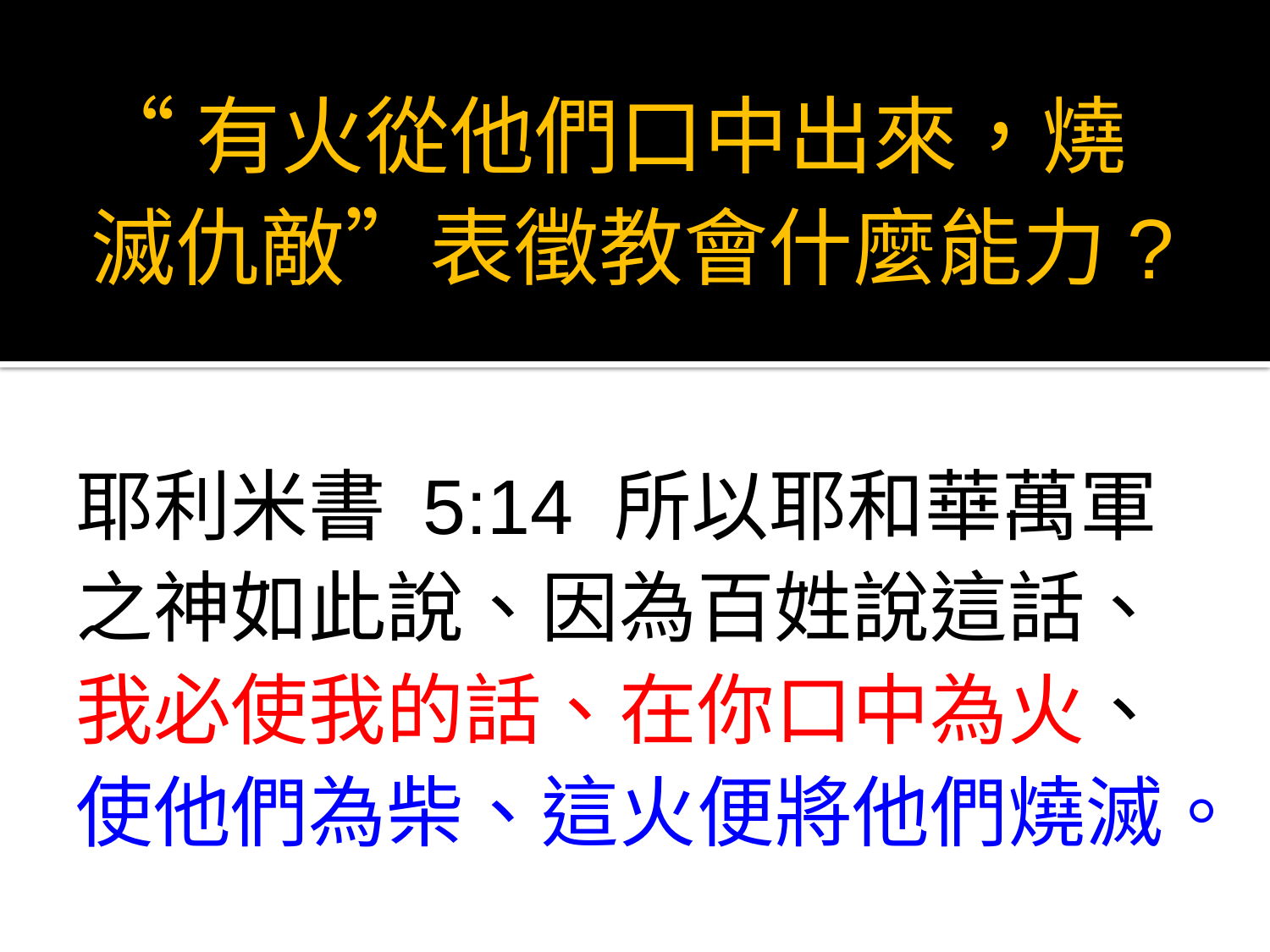

# “有火從他們口中出來，燒滅仇敵”表徵教會什麼能力?
耶利米書 5:14 所以耶和華萬軍之神如此說、因為百姓說這話、我必使我的話、在你口中為火、使他們為柴、這火便將他們燒滅。